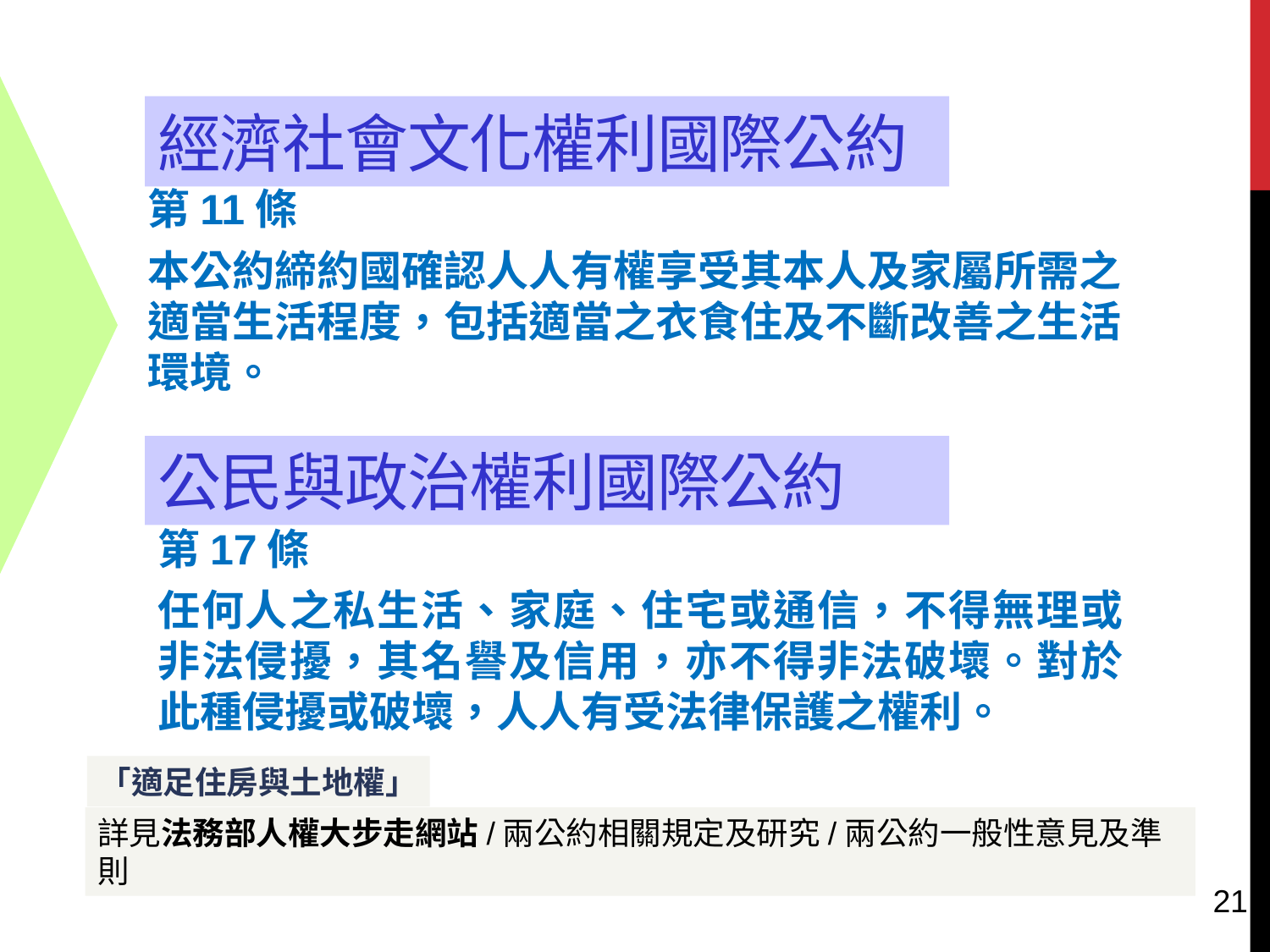

# 經濟社會文化權利國際公約
第11條
本公約締約國確認人人有權享受其本人及家屬所需之適當生活程度，包括適當之衣食住及不斷改善之生活環境。

公民與政治權利國際公約
第17條
任何人之私生活、家庭、住宅或通信，不得無理或非法侵擾，其名譽及信用，亦不得非法破壞。對於此種侵擾或破壞，人人有受法律保護之權利。
「適足住房與土地權」
詳見法務部人權大步走網站/兩公約相關規定及研究/兩公約一般性意見及準則
21